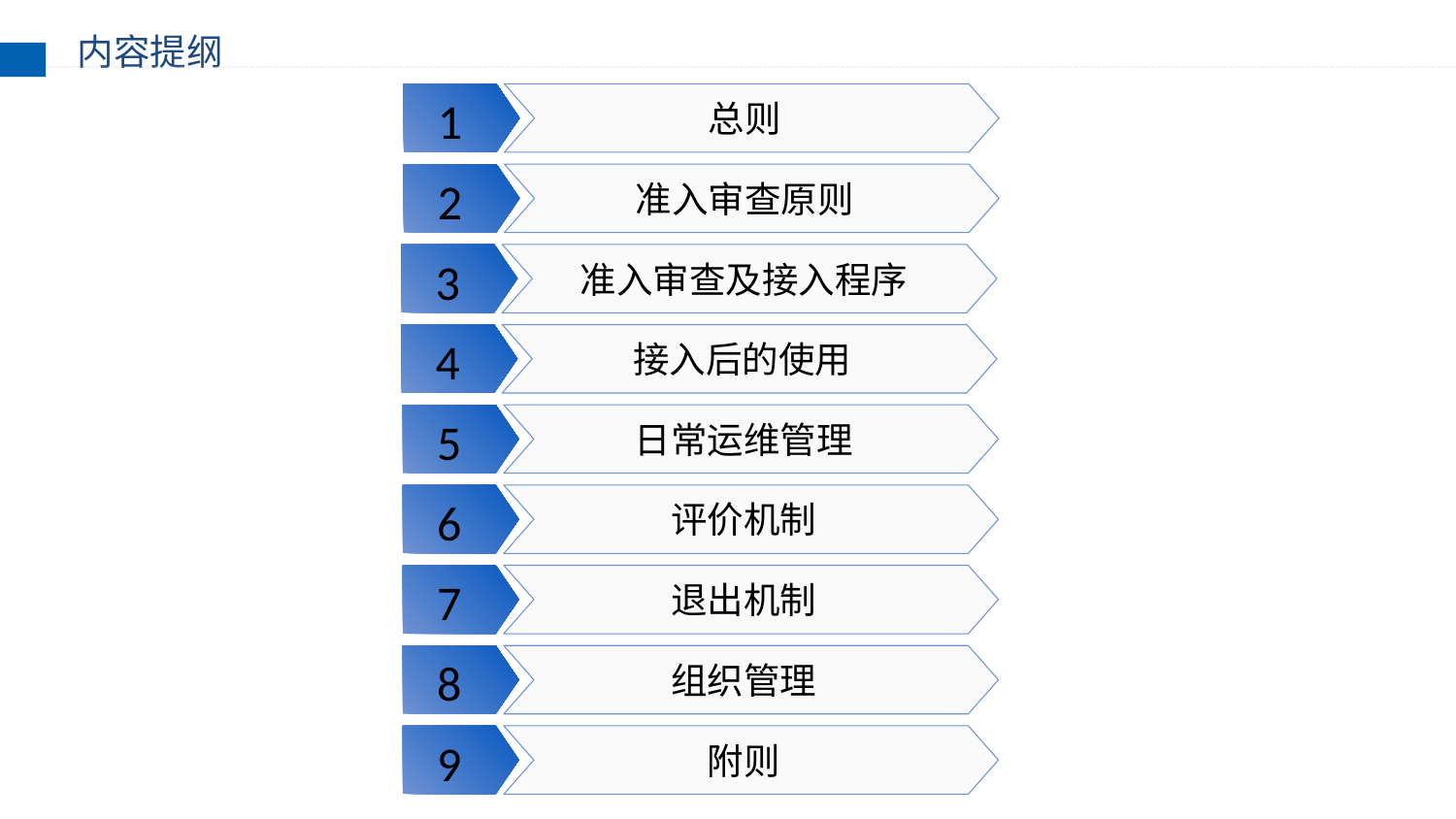

内容提纲

1

总则

2

准入审查原则

3

准入审查及接入程序

4

接入后的使用

5

日常运维管理

6

评价机制

7

退出机制

8

组织管理

9

附则